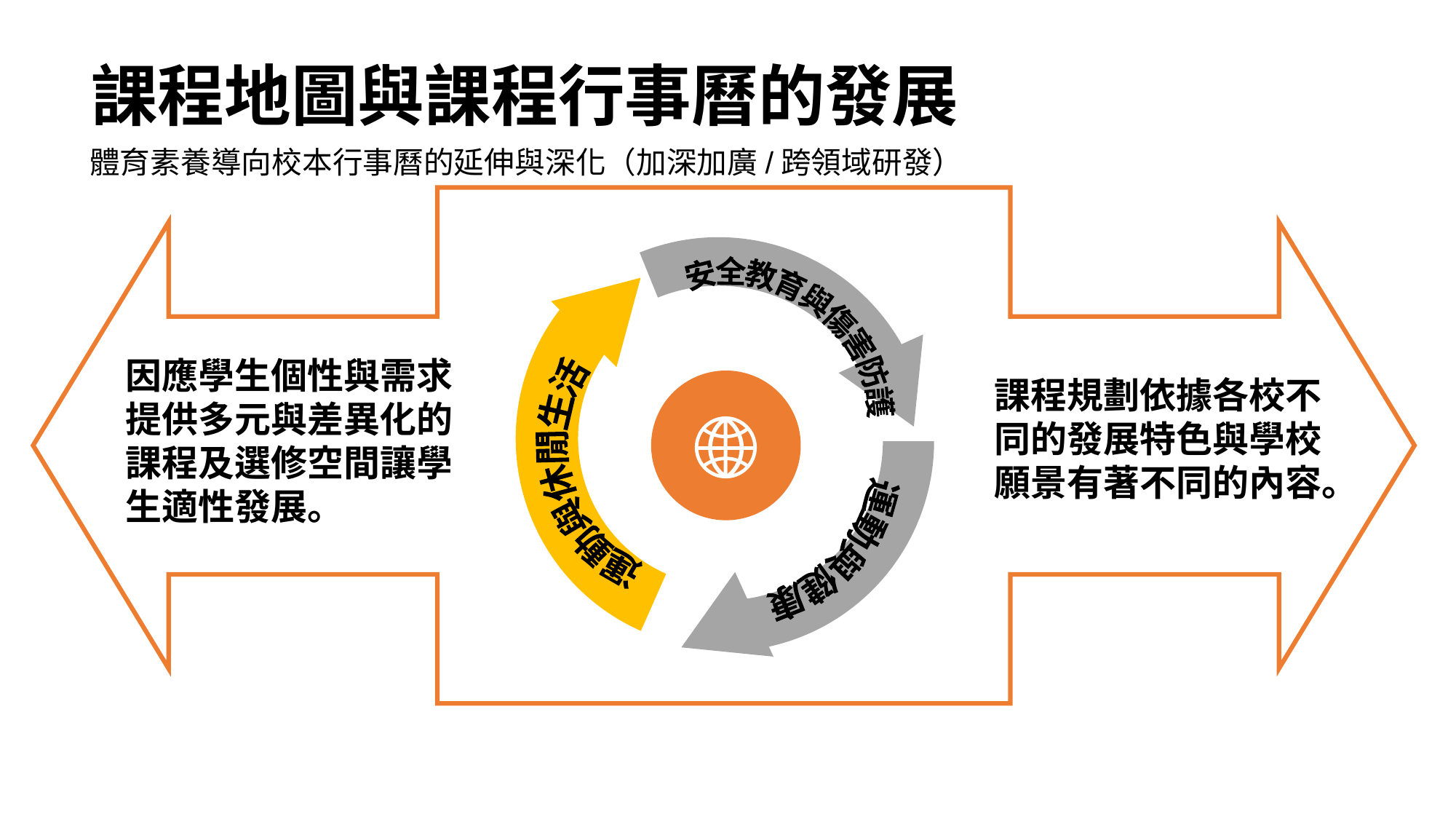

課程地圖與課程行事曆的發展
體育素養導向校本行事曆的延伸與深化（加深加廣/跨領域研發）

安全教育與傷害防護
運動與休閒生活
因應學生個性與需求提供多元與差異化的課程及選修空間讓學生適性發展。
課程規劃依據各校不同的發展特色與學校願景有著不同的內容。

運動與健康